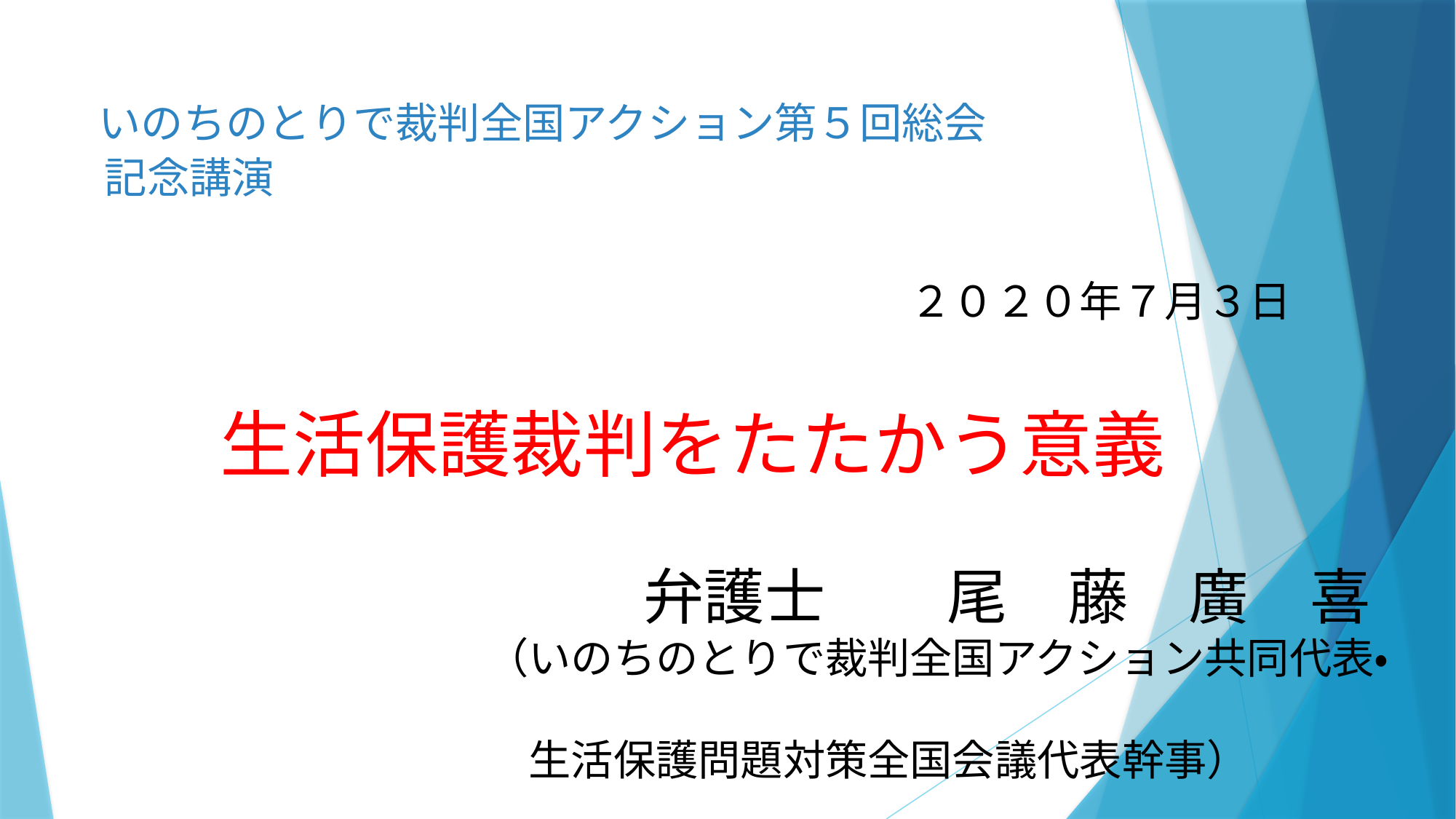

いのちのとりで裁判全国アクション第５回総会
　　　記念講演

　　　　　　　　　　　　　　　　　　　　　　２０２０年７月３日

　　　　生活保護裁判をたたかう意義

　　　　　　　　　　　弁護士　　尾　藤　廣　喜
　　　　　　　　　　　　（いのちのとりで裁判全国アクション共同代表・
　　　　　　　　　　　　　生活保護問題対策全国会議代表幹事）